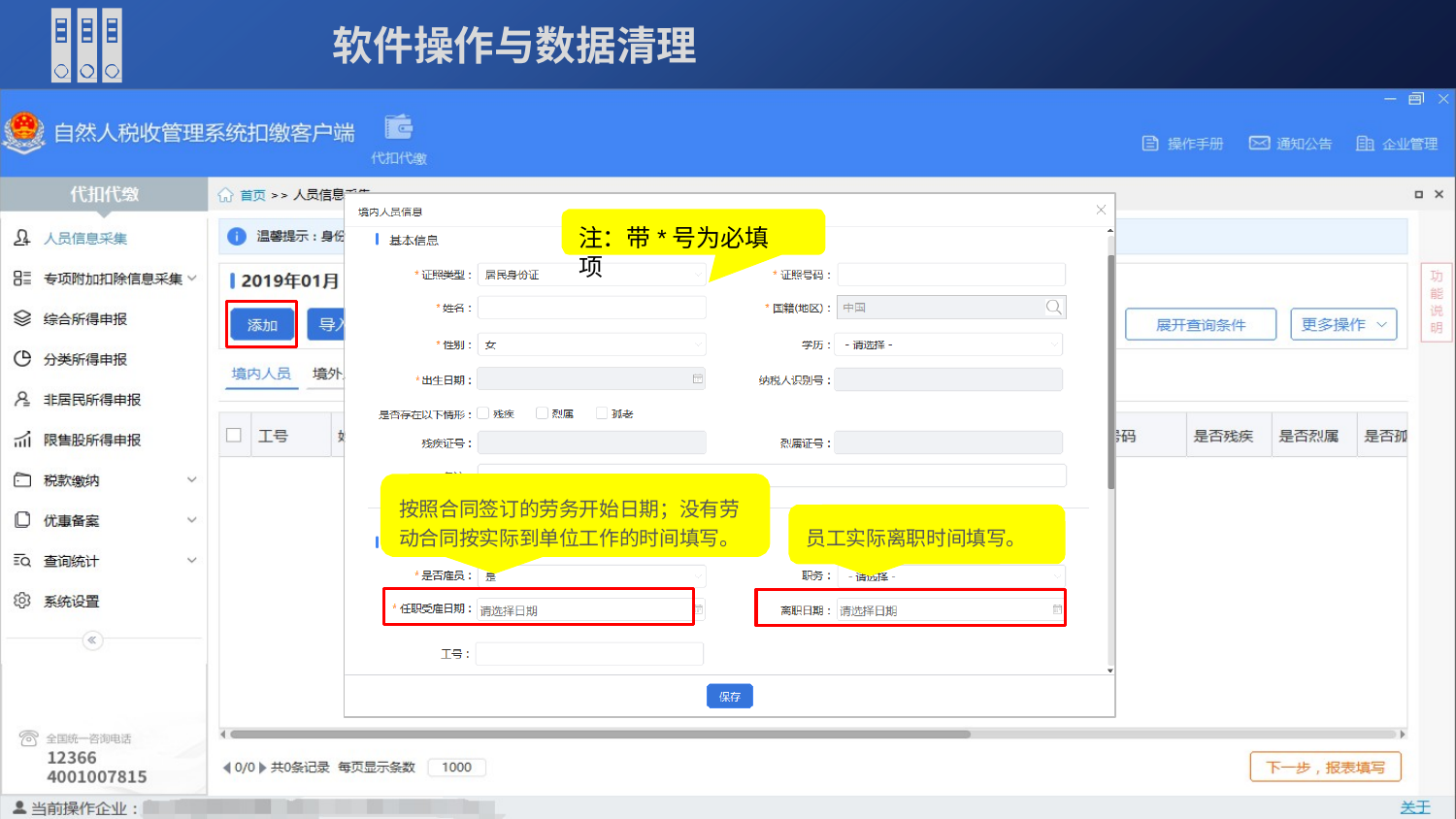

软件操作与数据清理

注：带*号为必填项

按照合同签订的劳务开始日期；没有劳 动合同按实际到单位工作的时间填写。

员工实际离职时间填写。